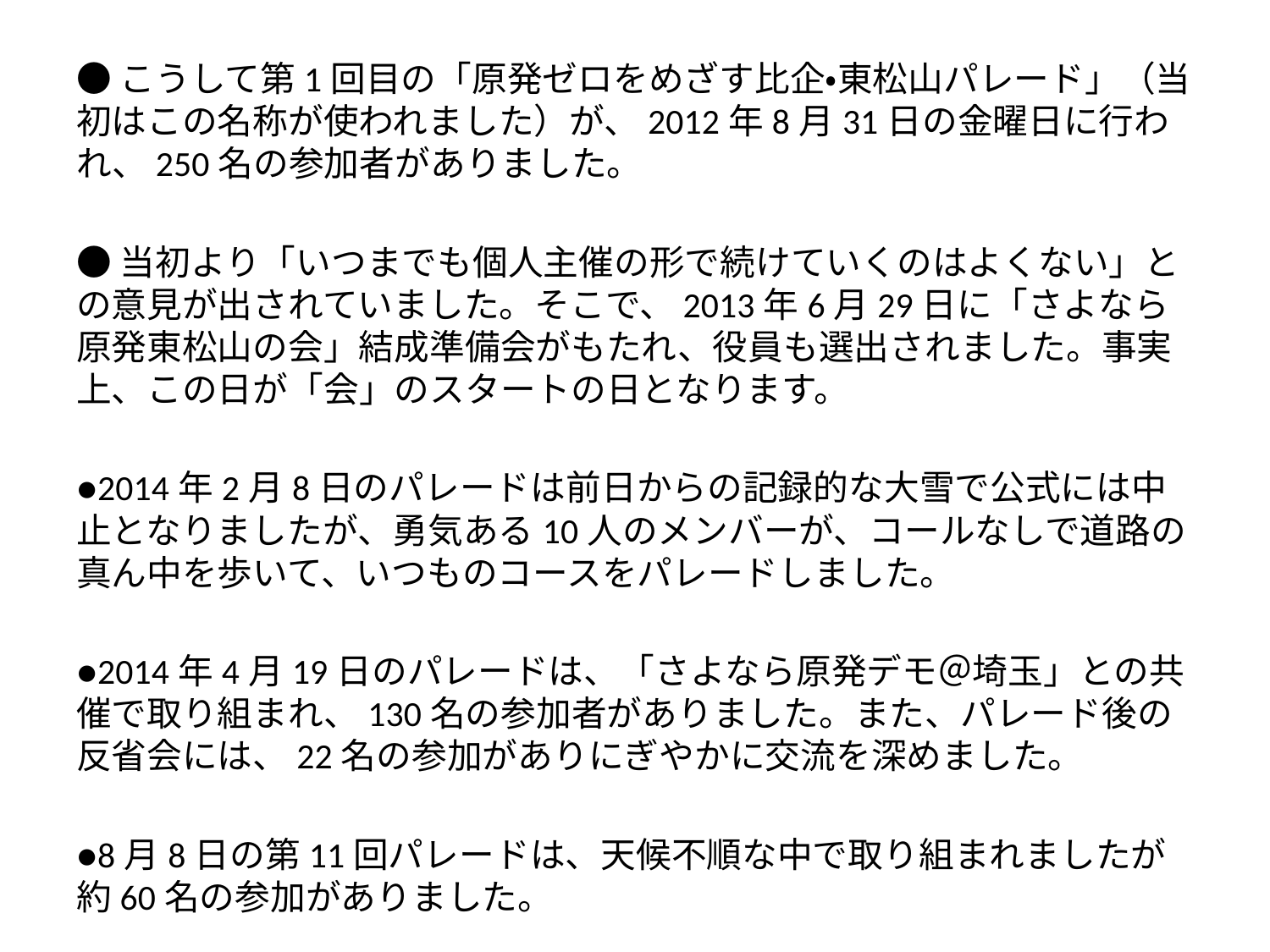

●こうして第1回目の「原発ゼロをめざす比企・東松山パレード」（当初はこの名称が使われました）が、2012年8月31日の金曜日に行われ、250名の参加者がありました。

●当初より「いつまでも個人主催の形で続けていくのはよくない」との意見が出されていました。そこで、2013年6月29日に「さよなら原発東松山の会」結成準備会がもたれ、役員も選出されました。事実上、この日が「会」のスタートの日となります。

●2014年2月8日のパレードは前日からの記録的な大雪で公式には中止となりましたが、勇気ある10人のメンバーが、コールなしで道路の真ん中を歩いて、いつものコースをパレードしました。

●2014年4月19日のパレードは、「さよなら原発デモ＠埼玉」との共催で取り組まれ、130名の参加者がありました。また、パレード後の反省会には、22名の参加がありにぎやかに交流を深めました。

●8月8日の第11回パレードは、天候不順な中で取り組まれましたが約60名の参加がありました。

●8月10日、「脱原発！埼玉連絡会」第2回例会が浦和で開かれ、9月28日（日）に「川内原発再稼働反対・オール埼玉行動」に取り組むことなどが話し合われました。